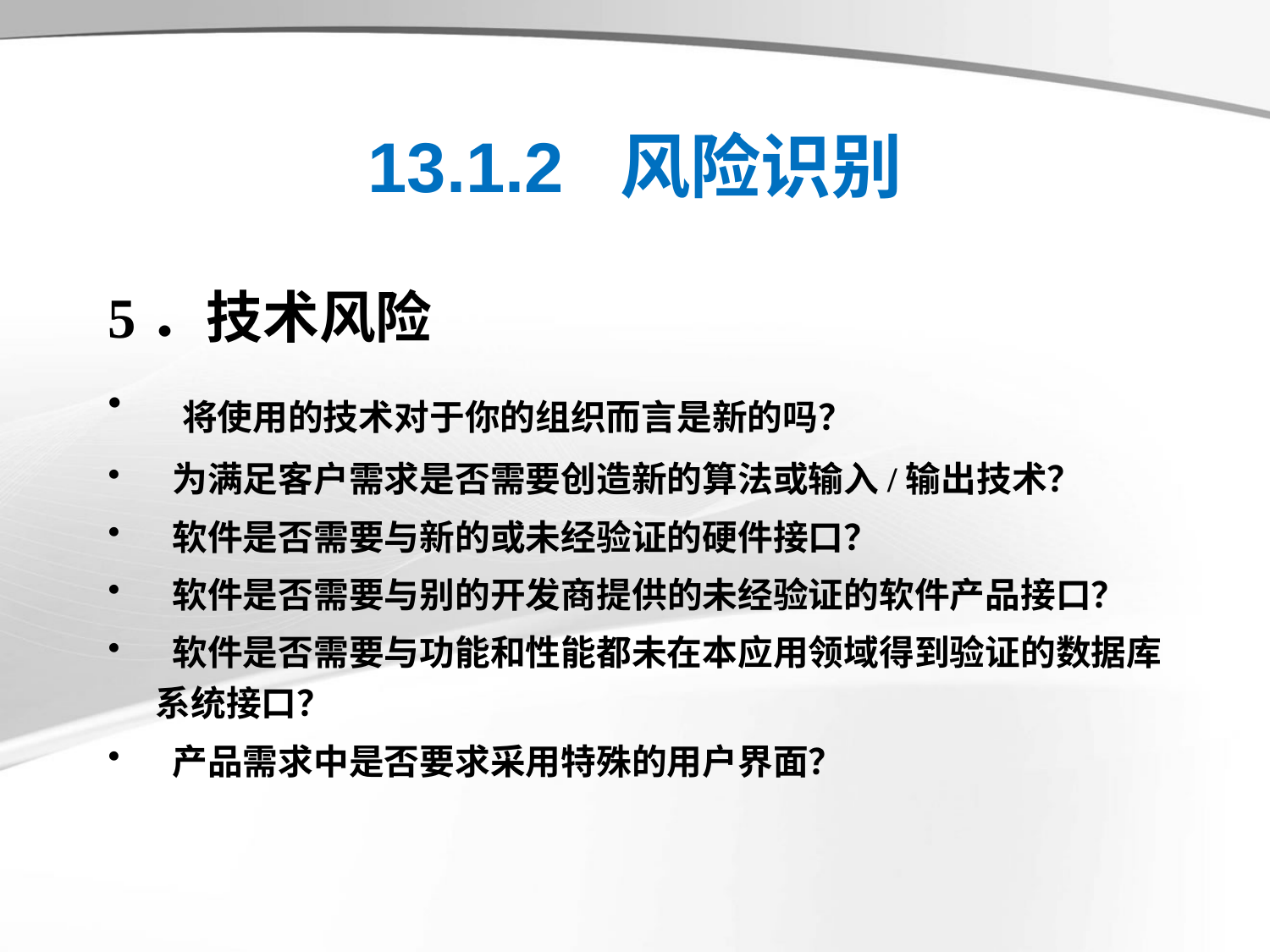

# 13.1.2  风险识别
5．技术风险
 将使用的技术对于你的组织而言是新的吗？
 为满足客户需求是否需要创造新的算法或输入/输出技术？
 软件是否需要与新的或未经验证的硬件接口？
 软件是否需要与别的开发商提供的未经验证的软件产品接口？
 软件是否需要与功能和性能都未在本应用领域得到验证的数据库系统接口？
 产品需求中是否要求采用特殊的用户界面？